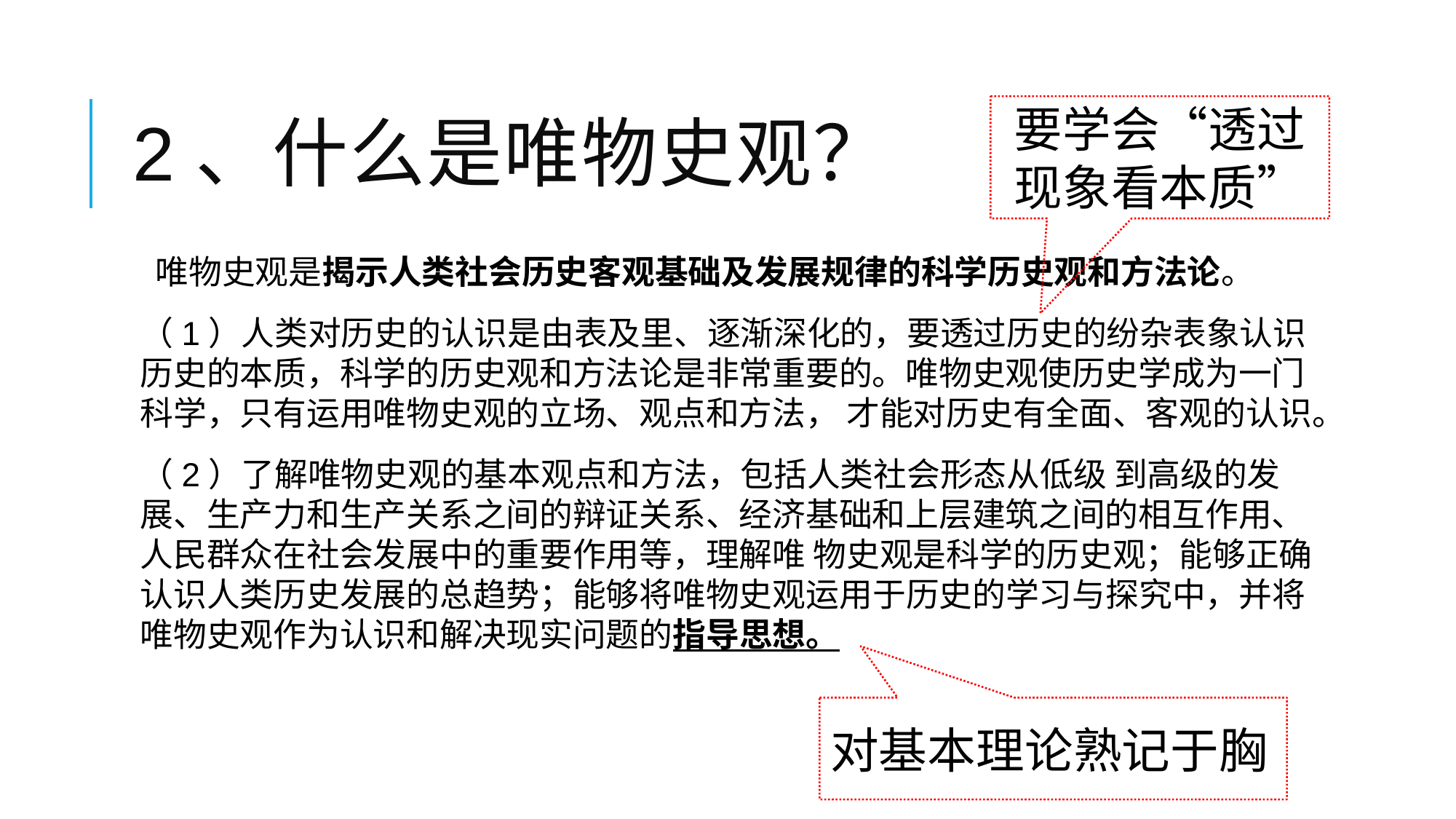

# 2、什么是唯物史观？
要学会“透过现象看本质”
 唯物史观是揭示人类社会历史客观基础及发展规律的科学历史观和方法论。
（1）人类对历史的认识是由表及里、逐渐深化的，要透过历史的纷杂表象认识历史的本质，科学的历史观和方法论是非常重要的。唯物史观使历史学成为一门科学，只有运用唯物史观的立场、观点和方法， 才能对历史有全面、客观的认识。
（2）了解唯物史观的基本观点和方法，包括人类社会形态从低级 到高级的发展、生产力和生产关系之间的辩证关系、经济基础和上层建筑之间的相互作用、人民群众在社会发展中的重要作用等，理解唯 物史观是科学的历史观；能够正确认识人类历史发展的总趋势；能够将唯物史观运用于历史的学习与探究中，并将唯物史观作为认识和解决现实问题的指导思想。
对基本理论熟记于胸